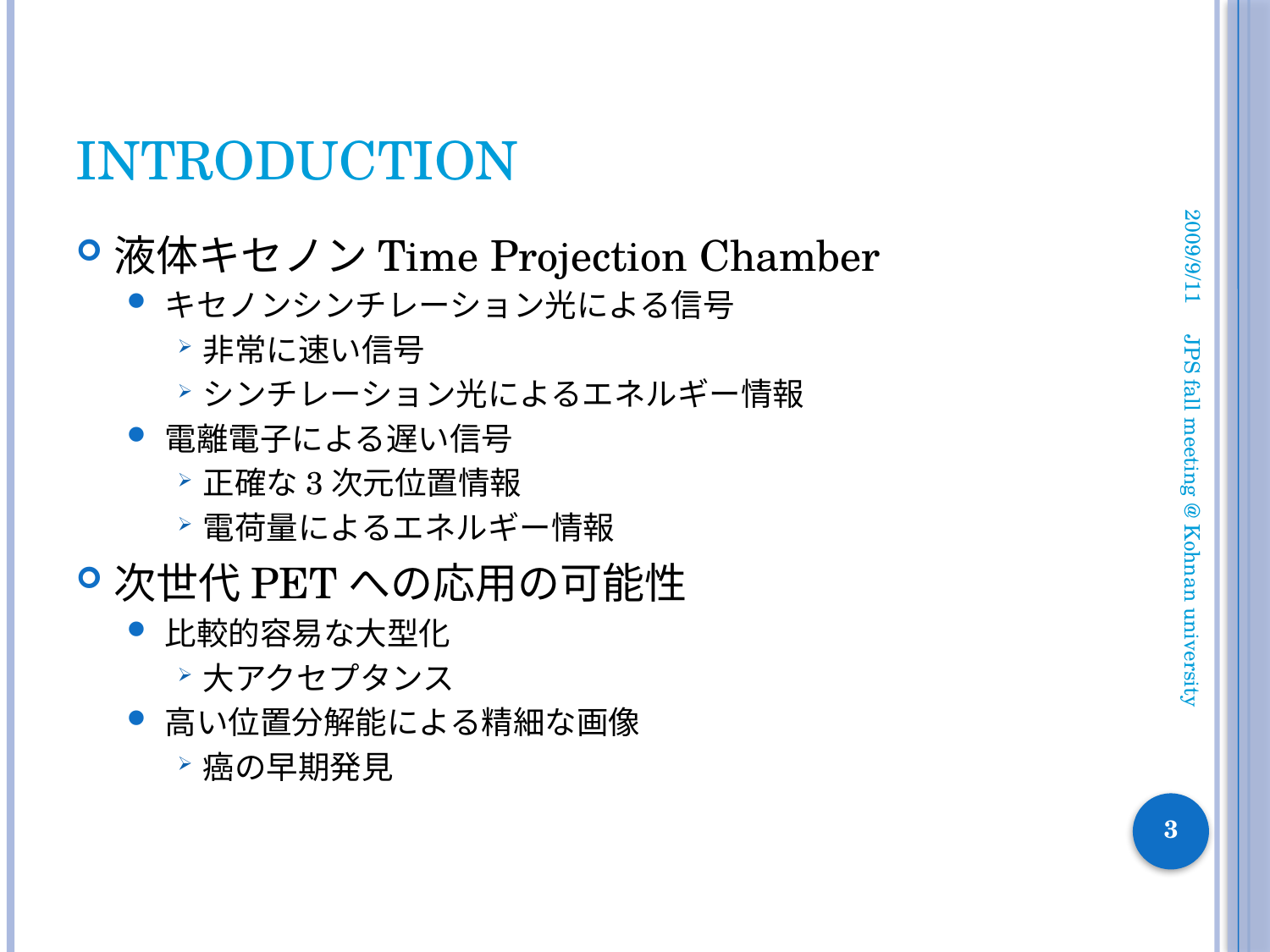

# Introduction
2009/9/11
液体キセノンTime Projection Chamber
キセノンシンチレーション光による信号
非常に速い信号
シンチレーション光によるエネルギー情報
電離電子による遅い信号
正確な3次元位置情報
電荷量によるエネルギー情報
次世代PETへの応用の可能性
比較的容易な大型化
大アクセプタンス
高い位置分解能による精細な画像
癌の早期発見

JPS fall meeting @ Kohnan university
3